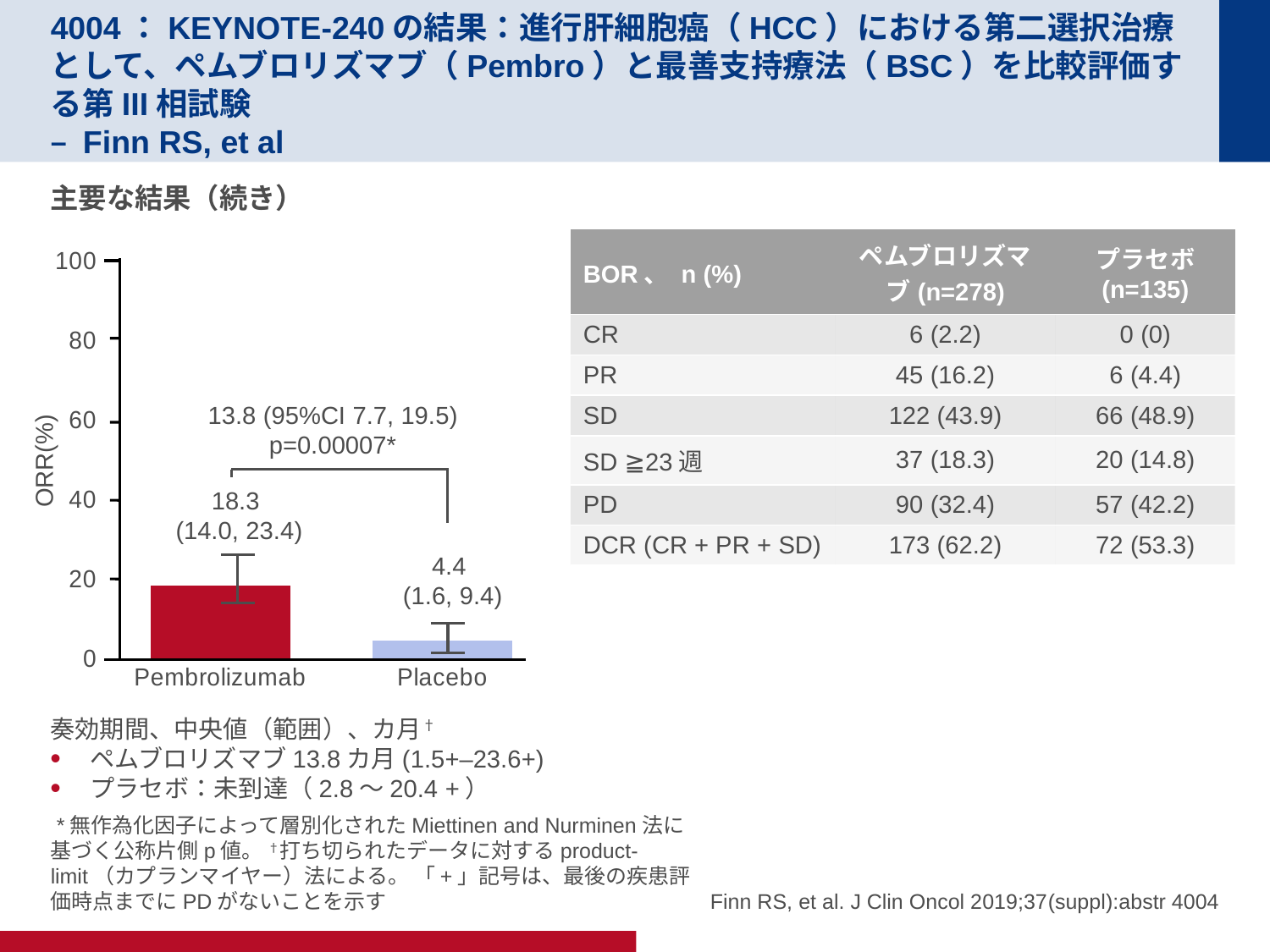

# 4004：KEYNOTE-240の結果：進行肝細胞癌（HCC）における第二選択治療として、ペムブロリズマブ（Pembro）と最善支持療法（BSC）を比較評価する第III相試験 – Finn RS, et al
主要な結果（続き）

### Chart

| Category | Series 1 |
|---|---|
| Pembrolizumab | 18.3 |
| Placebo | 4.4 |
| BOR、 n (%) | ペムブロリズマブ(n=278) | プラセボ (n=135) |
| --- | --- | --- |
| CR | 6 (2.2) | 0 (0) |
| PR | 45 (16.2) | 6 (4.4) |
| SD | 122 (43.9) | 66 (48.9) |
| SD ≧23週 | 37 (18.3) | 20 (14.8) |
| PD | 90 (32.4) | 57 (42.2) |
| DCR (CR + PR + SD) | 173 (62.2) | 72 (53.3) |

13.8 (95%CI 7.7, 19.5)
p=0.00007*

ORR(%)
18.3
 (14.0, 23.4)

4.4
 (1.6, 9.4)

奏効期間、中央値（範囲）、カ月†
ペムブロリズマブ13.8カ月(1.5+–23.6+)
プラセボ：未到達（2.8〜20.4 +）
 *無作為化因子によって層別化されたMiettinen and Nurminen法に基づく公称片側p値。 †打ち切られたデータに対するproduct-limit（カプランマイヤー）法による。 「+」記号は、最後の疾患評価時点までにPDがないことを示す
Finn RS, et al. J Clin Oncol 2019;37(suppl):abstr 4004